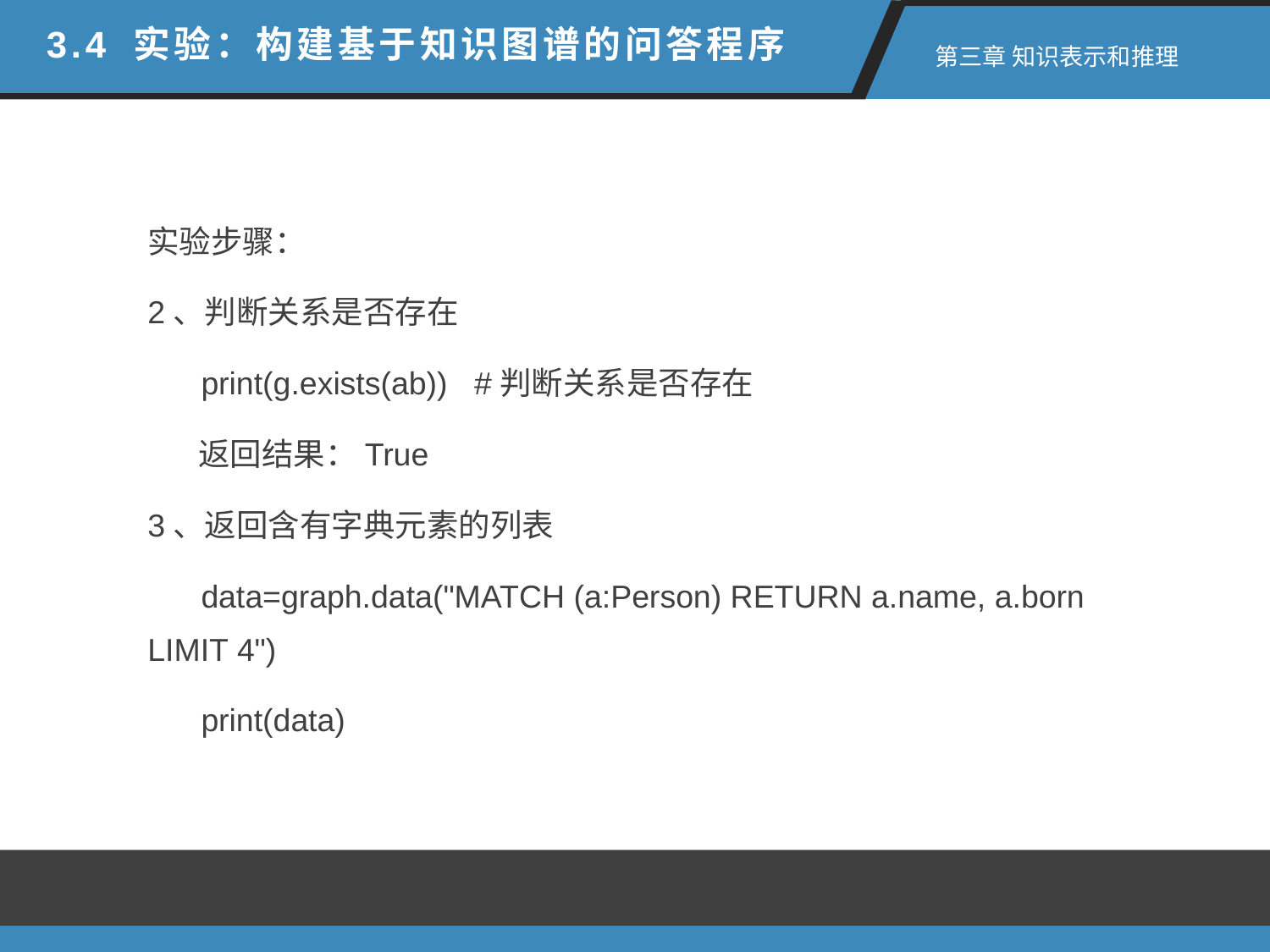

3.4 实验：构建基于知识图谱的问答程序
  第三章 知识表示和推理
实验步骤：
2、判断关系是否存在
      print(g.exists(ab))   #判断关系是否存在
      返回结果：True
3、返回含有字典元素的列表
      data=graph.data("MATCH (a:Person) RETURN a.name, a.born LIMIT 4")
      print(data)